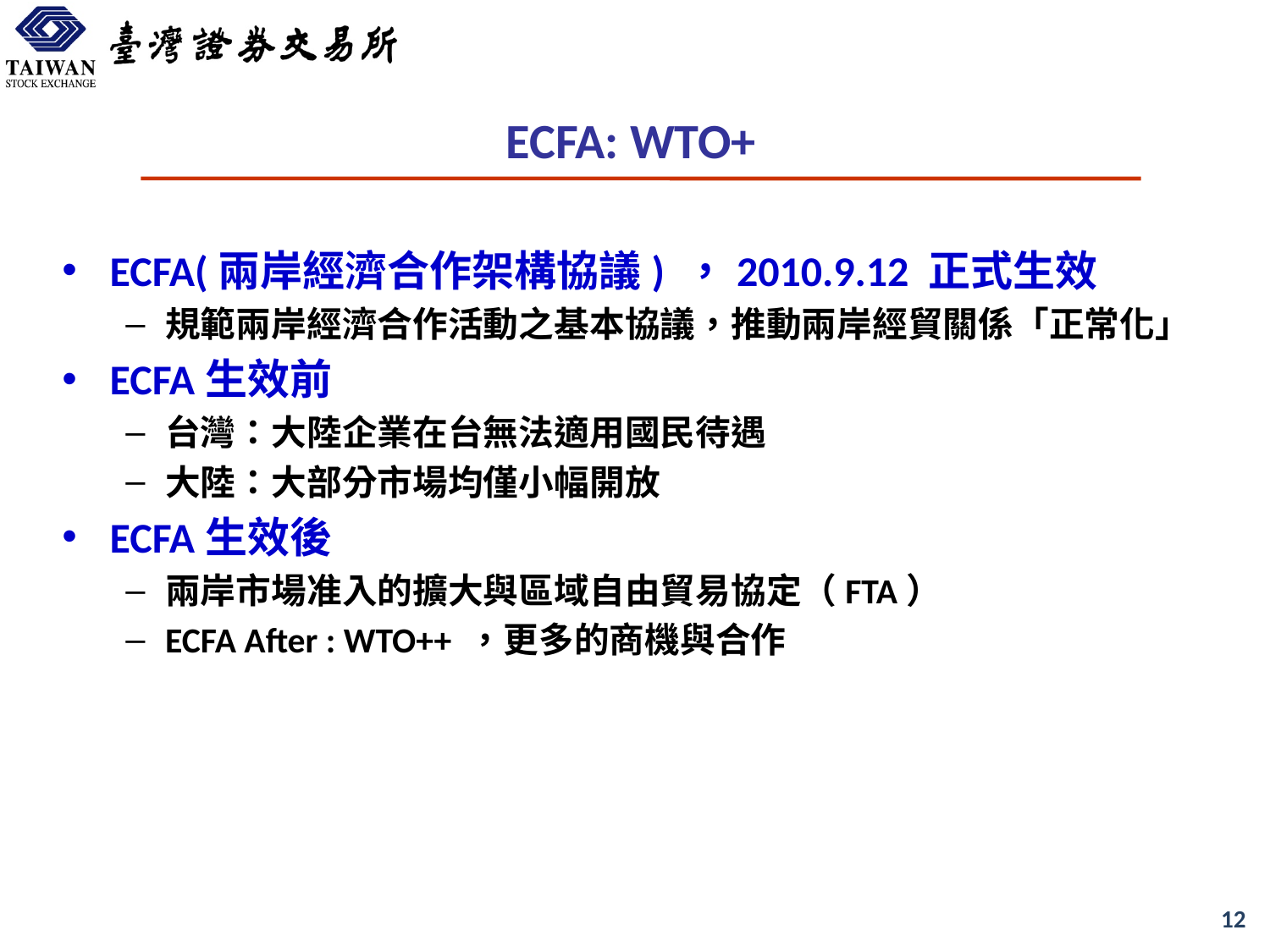

# ECFA: WTO+
ECFA(兩岸經濟合作架構協議) ，2010.9.12 正式生效
規範兩岸經濟合作活動之基本協議，推動兩岸經貿關係「正常化」
ECFA生效前
台灣：大陸企業在台無法適用國民待遇
大陸：大部分市場均僅小幅開放
ECFA生效後
兩岸市場准入的擴大與區域自由貿易協定（FTA）
ECFA After : WTO++ ，更多的商機與合作
12